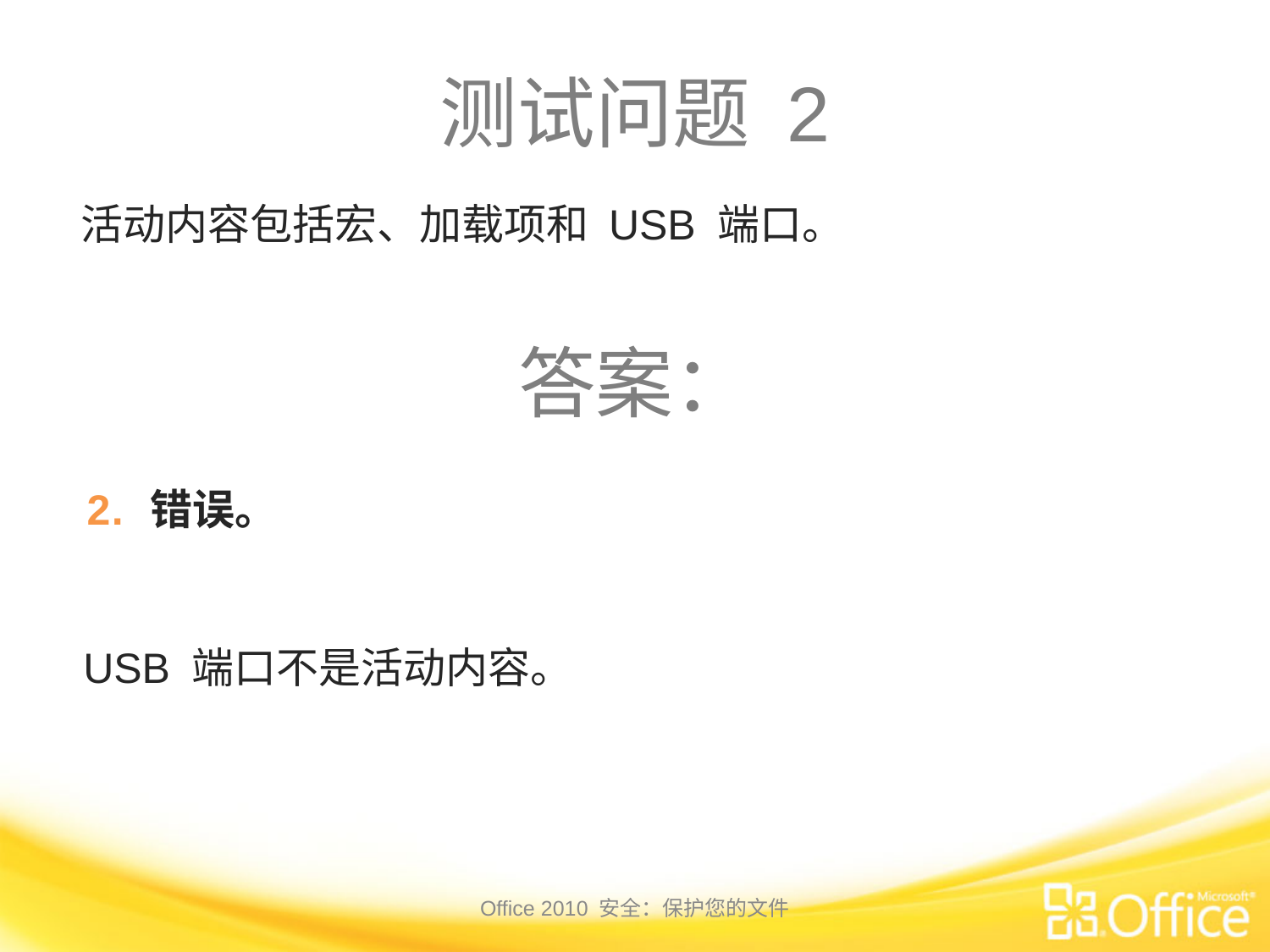

# 测试问题 2
活动内容包括宏、加载项和 USB 端口。
答案：
错误。
USB 端口不是活动内容。
Office 2010 安全：保护您的文件